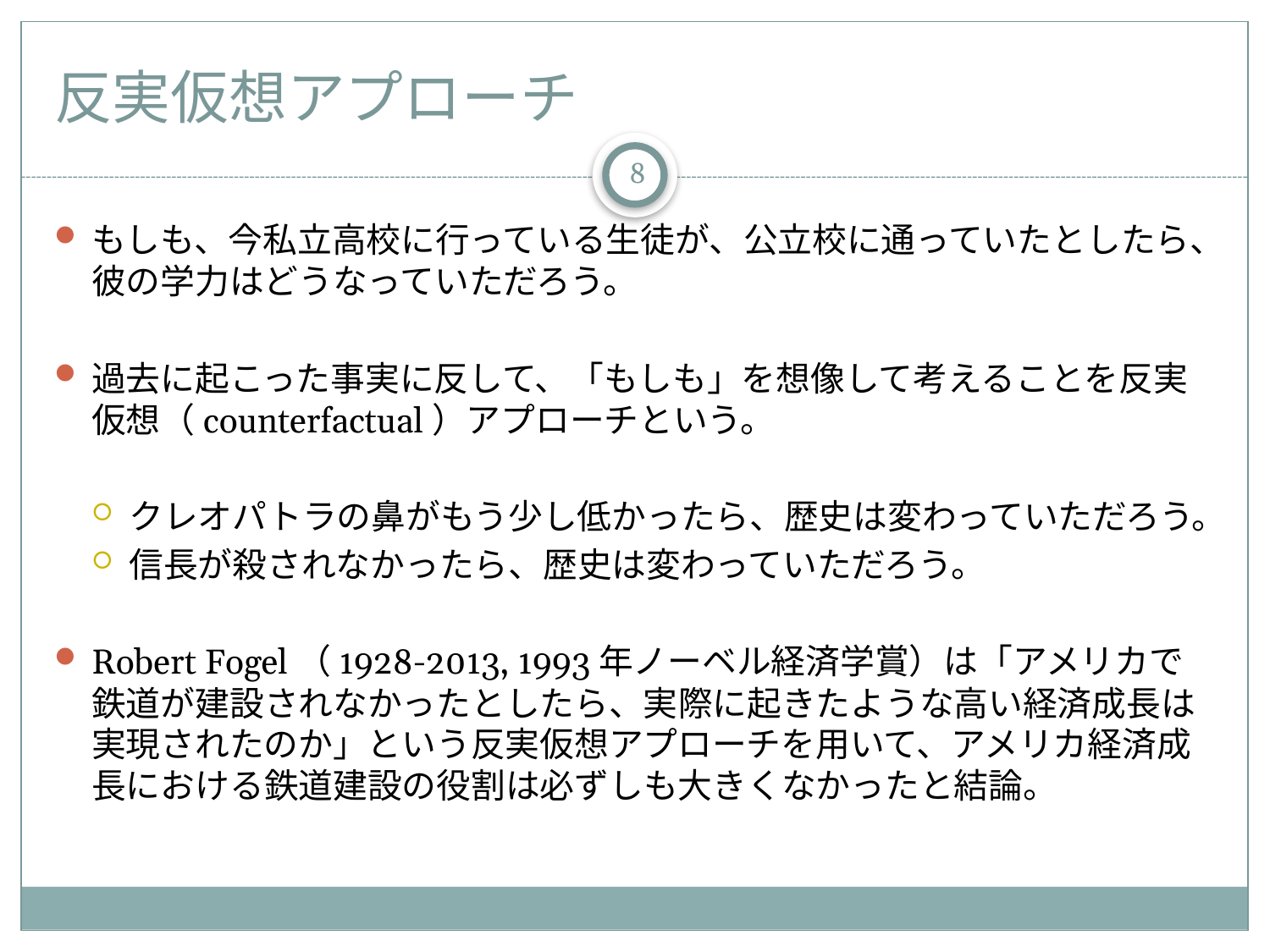

# 反実仮想アプローチ
8
もしも、今私立高校に行っている生徒が、公立校に通っていたとしたら、彼の学力はどうなっていただろう。

過去に起こった事実に反して、「もしも」を想像して考えることを反実仮想（counterfactual）アプローチという。

クレオパトラの鼻がもう少し低かったら、歴史は変わっていただろう。
信長が殺されなかったら、歴史は変わっていただろう。

Robert Fogel（1928-2013, 1993年ノーベル経済学賞）は「アメリカで鉄道が建設されなかったとしたら、実際に起きたような高い経済成長は実現されたのか」という反実仮想アプローチを用いて、アメリカ経済成長における鉄道建設の役割は必ずしも大きくなかったと結論。